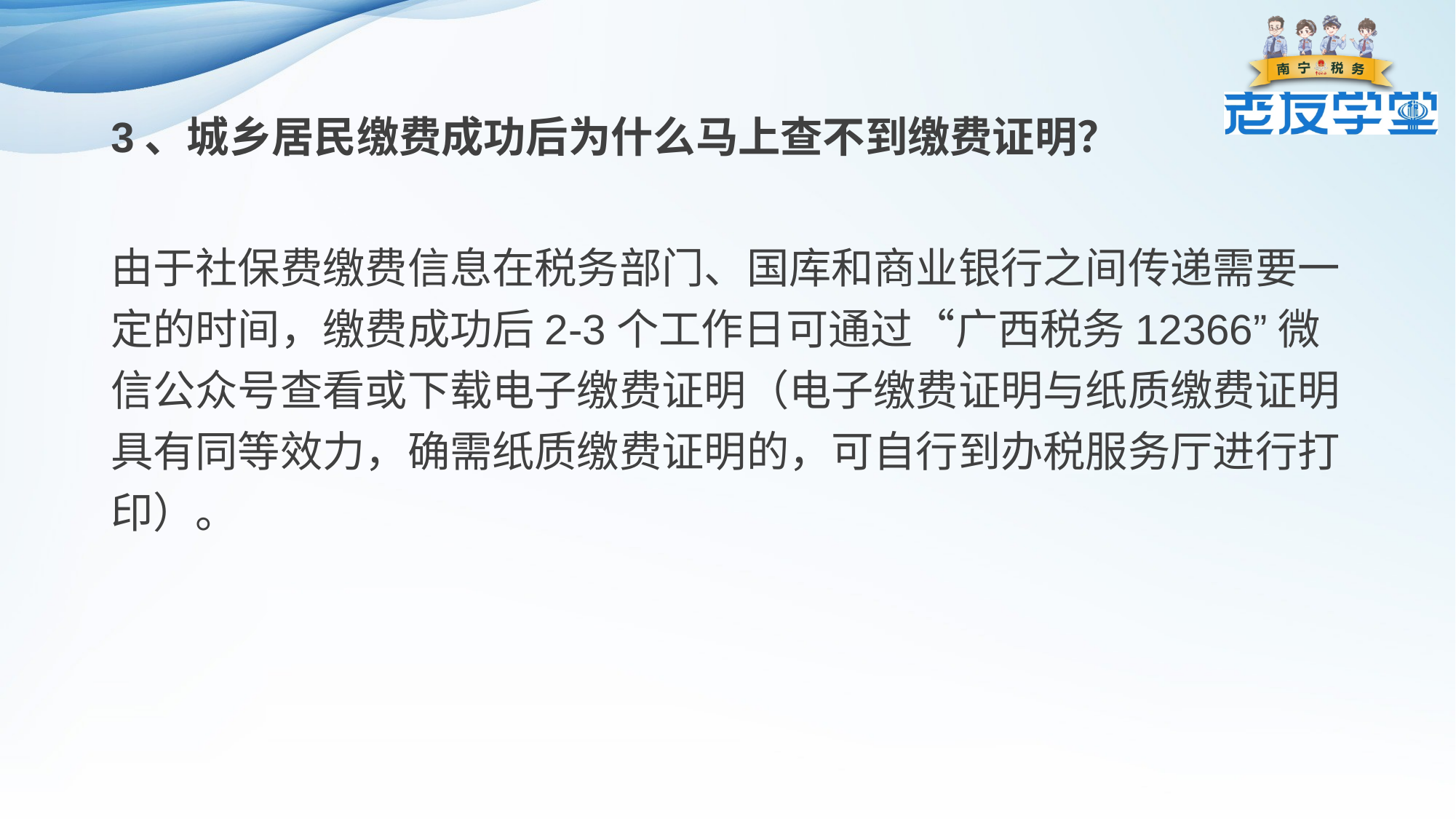

# 3、城乡居民缴费成功后为什么马上查不到缴费证明？
由于社保费缴费信息在税务部门、国库和商业银行之间传递需要一定的时间，缴费成功后2-3个工作日可通过“广西税务12366”微信公众号查看或下载电子缴费证明（电子缴费证明与纸质缴费证明具有同等效力，确需纸质缴费证明的，可自行到办税服务厅进行打印）。